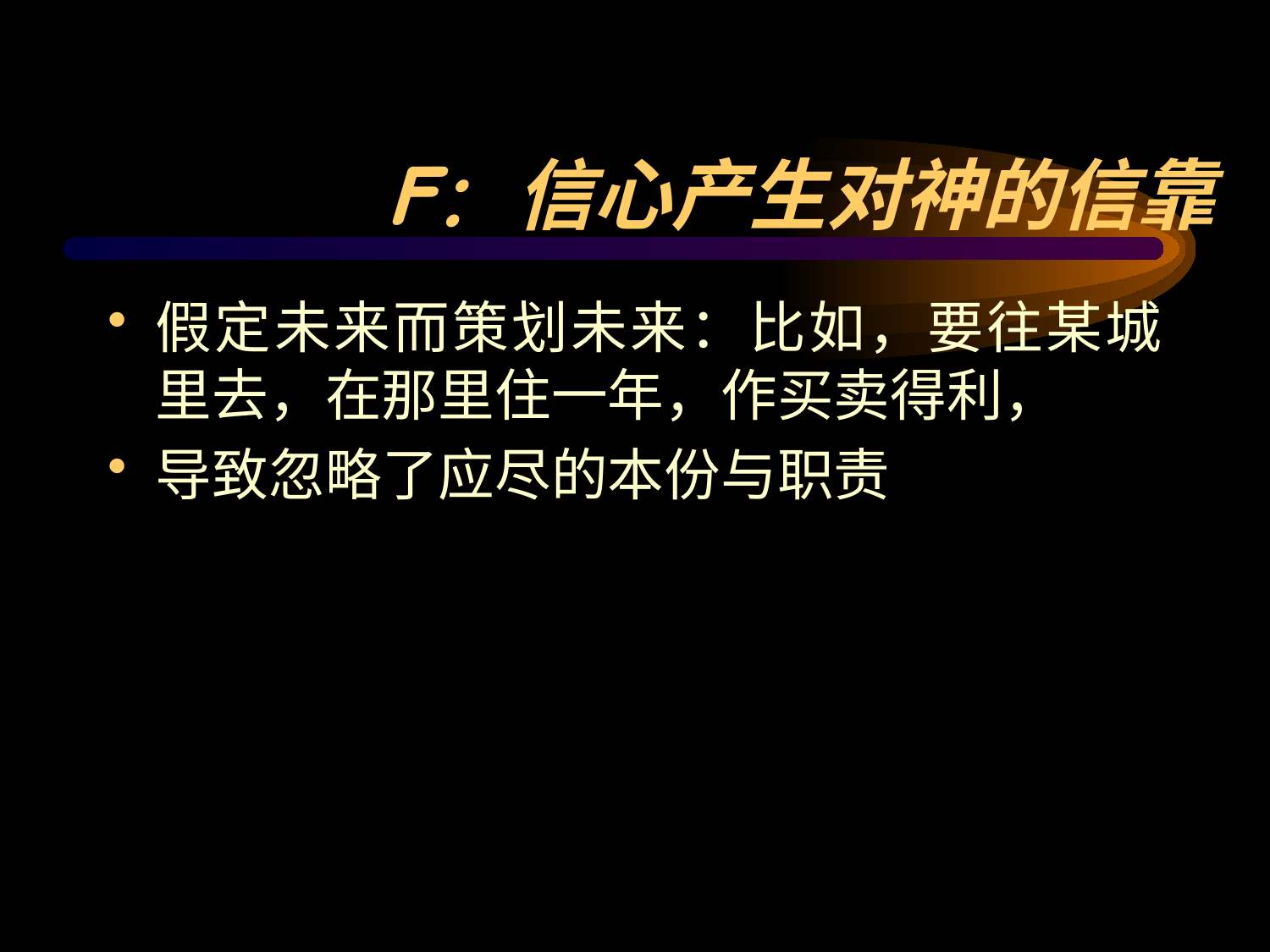

假定未来而策划未来：比如，要往某城里去，在那里住一年，作买卖得利，
导致忽略了应尽的本份与职责

F:	信心产生对神的信靠